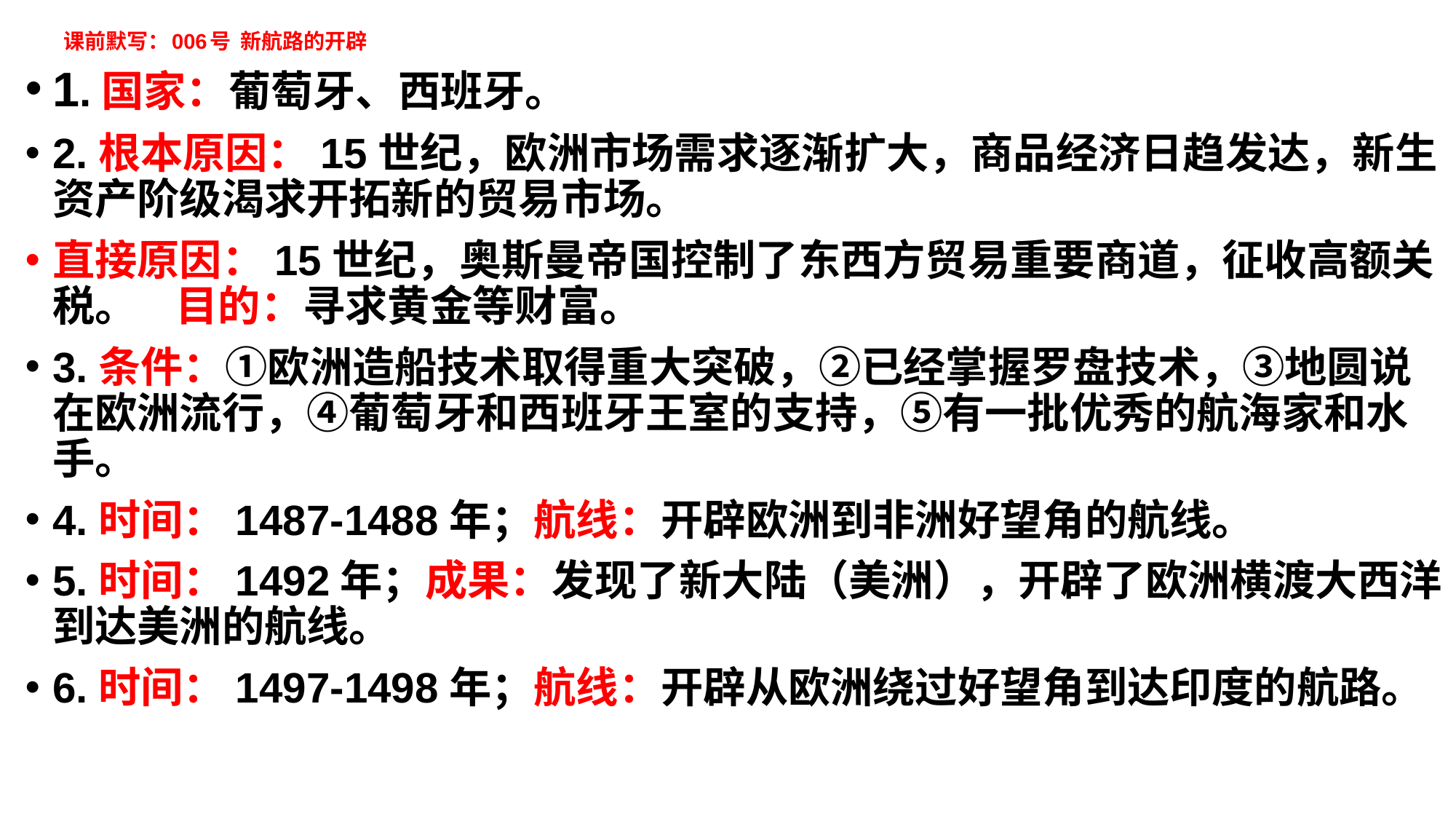

# 课前默写：006号  新航路的开辟
1.国家：葡萄牙、西班牙。
2.根本原因：15世纪，欧洲市场需求逐渐扩大，商品经济日趋发达，新生资产阶级渴求开拓新的贸易市场。
直接原因：15世纪，奥斯曼帝国控制了东西方贸易重要商道，征收高额关税。    目的：寻求黄金等财富。
3.条件：①欧洲造船技术取得重大突破，②已经掌握罗盘技术，③地圆说在欧洲流行，④葡萄牙和西班牙王室的支持，⑤有一批优秀的航海家和水手。
4.时间：1487-1488年；航线：开辟欧洲到非洲好望角的航线。
5.时间：1492年；成果：发现了新大陆（美洲），开辟了欧洲横渡大西洋到达美洲的航线。
6.时间：1497-1498年；航线：开辟从欧洲绕过好望角到达印度的航路。